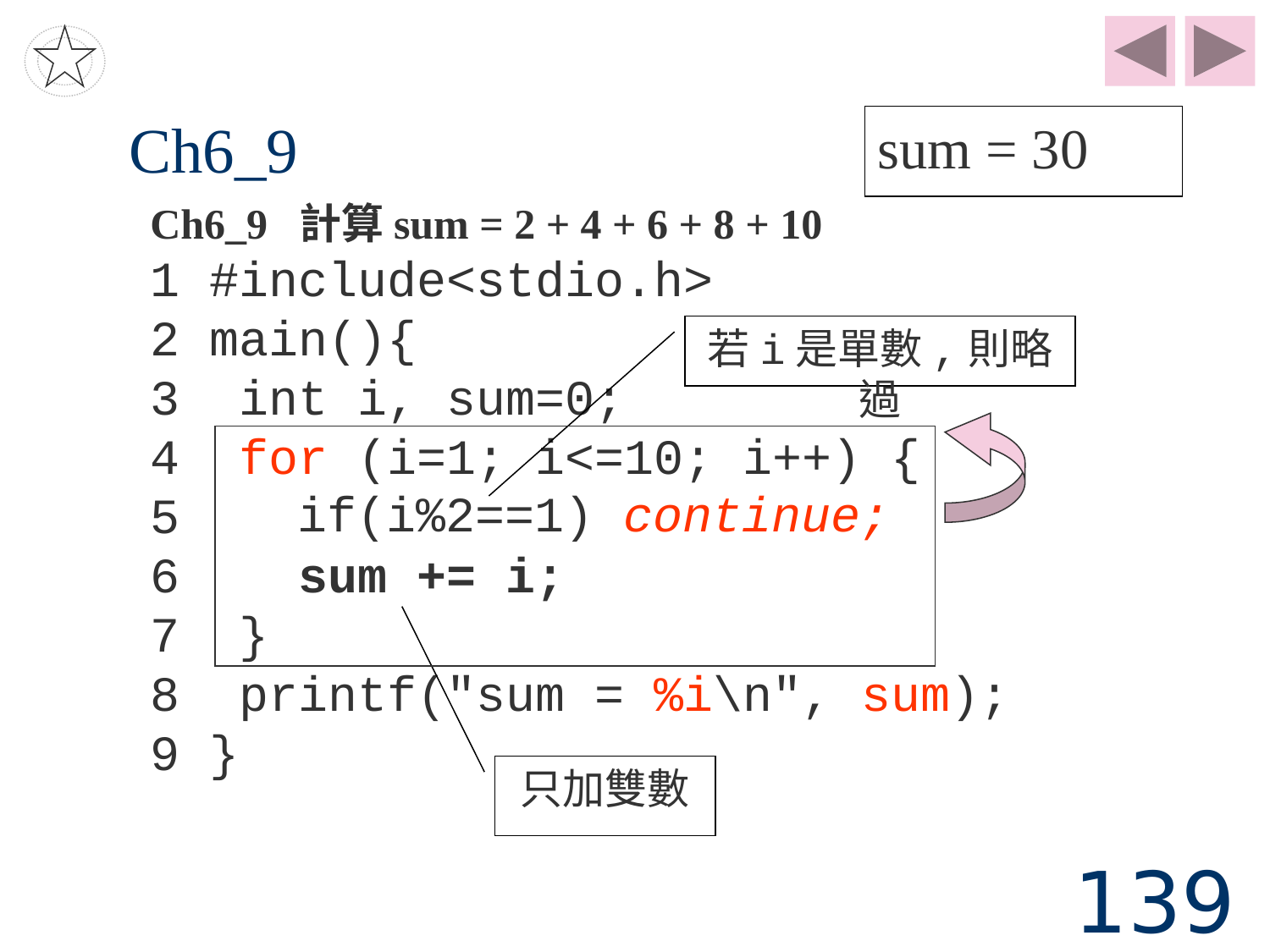

# Ch6_9
sum = 30
Ch6_9  計算sum = 2 + 4 + 6 + 8 + 10
1 #include<stdio.h>
2 main(){
3  int i, sum=0;
4  for (i=1; i<=10; i++) {
5
6    sum += i;
7  }
8  printf("sum = %i\n", sum);
9 }
若i是單數,則略過

if(i%2==1) continue;
只加雙數
139